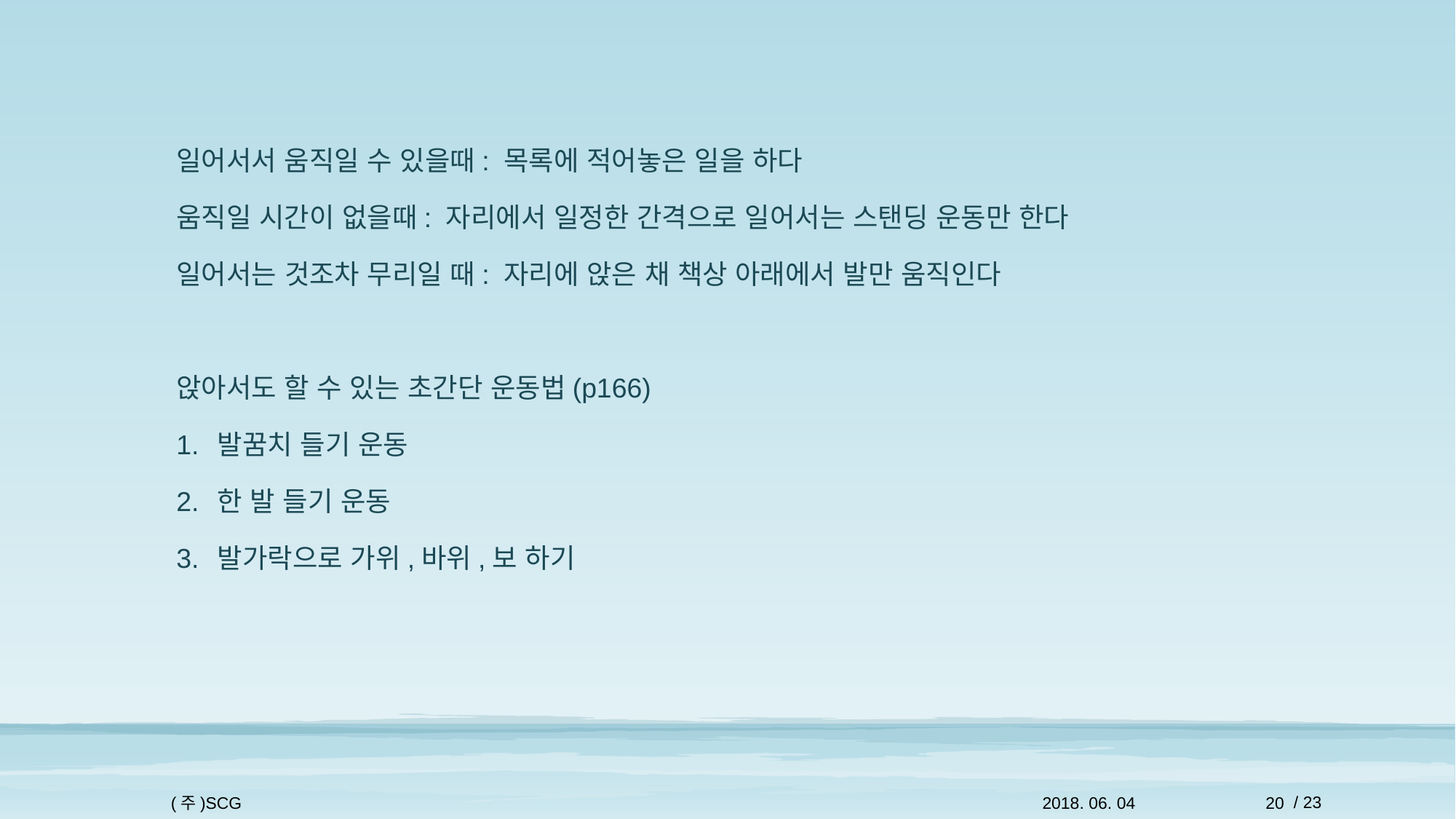

일어서서 움직일 수 있을때: 목록에 적어놓은 일을 하다
움직일 시간이 없을때: 자리에서 일정한 간격으로 일어서는 스탠딩 운동만 한다
일어서는 것조차 무리일 때: 자리에 앉은 채 책상 아래에서 발만 움직인다

앉아서도 할 수 있는 초간단 운동법(p166)
발꿈치 들기 운동
한 발 들기 운동
발가락으로 가위,바위,보 하기

(주)SCG
2018. 06. 04
20